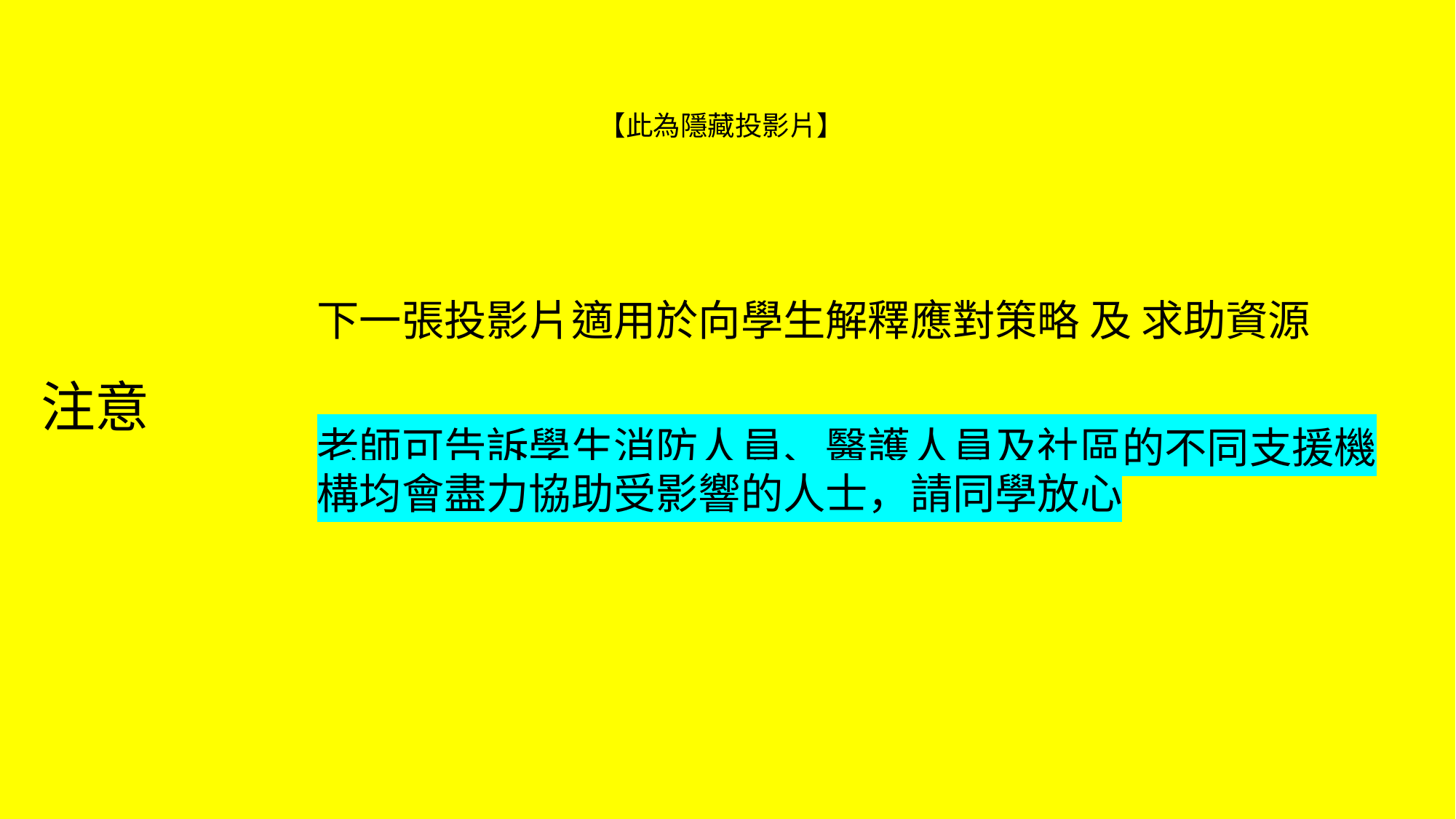

【此為隱藏投影片】
下一張投影片適用於向學生解釋應對策略 及 求助資源

老師可告訴學生消防人員、醫護人員及社區的不同支援機構均會盡力協助受影響的人士，請同學放心
# 注意